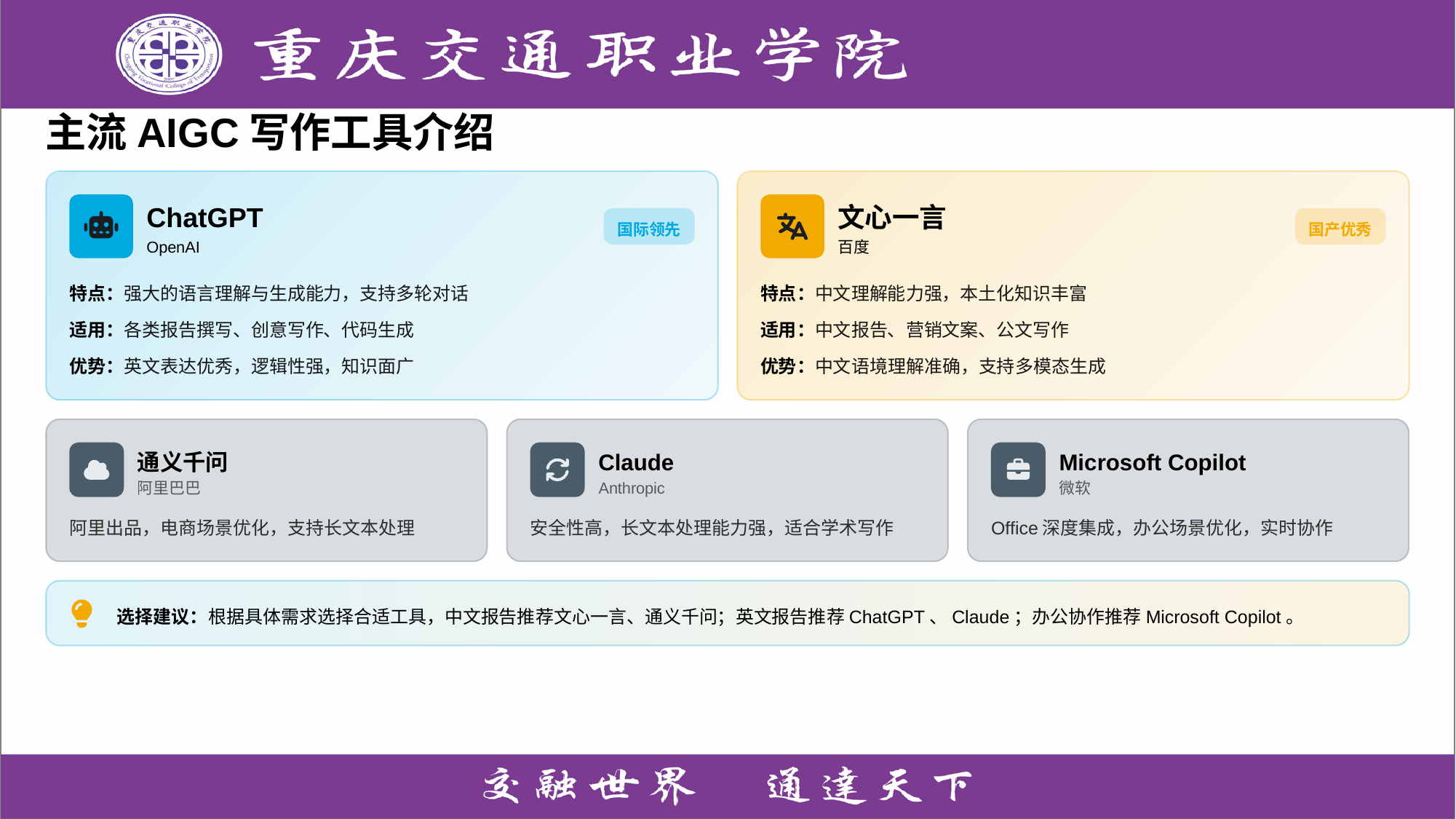

主流AIGC写作工具介绍

ChatGPT
文心一言

国际领先
国产优秀
OpenAI
百度
特点：强大的语言理解与生成能力，支持多轮对话
特点：中文理解能力强，本土化知识丰富
适用：各类报告撰写、创意写作、代码生成
适用：中文报告、营销文案、公文写作
优势：英文表达优秀，逻辑性强，知识面广
优势：中文语境理解准确，支持多模态生成

通义千问

Claude

Microsoft Copilot

阿里巴巴
Anthropic
微软
阿里出品，电商场景优化，支持长文本处理
安全性高，长文本处理能力强，适合学术写作
Office深度集成，办公场景优化，实时协作

选择建议：根据具体需求选择合适工具，中文报告推荐文心一言、通义千问；英文报告推荐ChatGPT、Claude；办公协作推荐Microsoft Copilot。